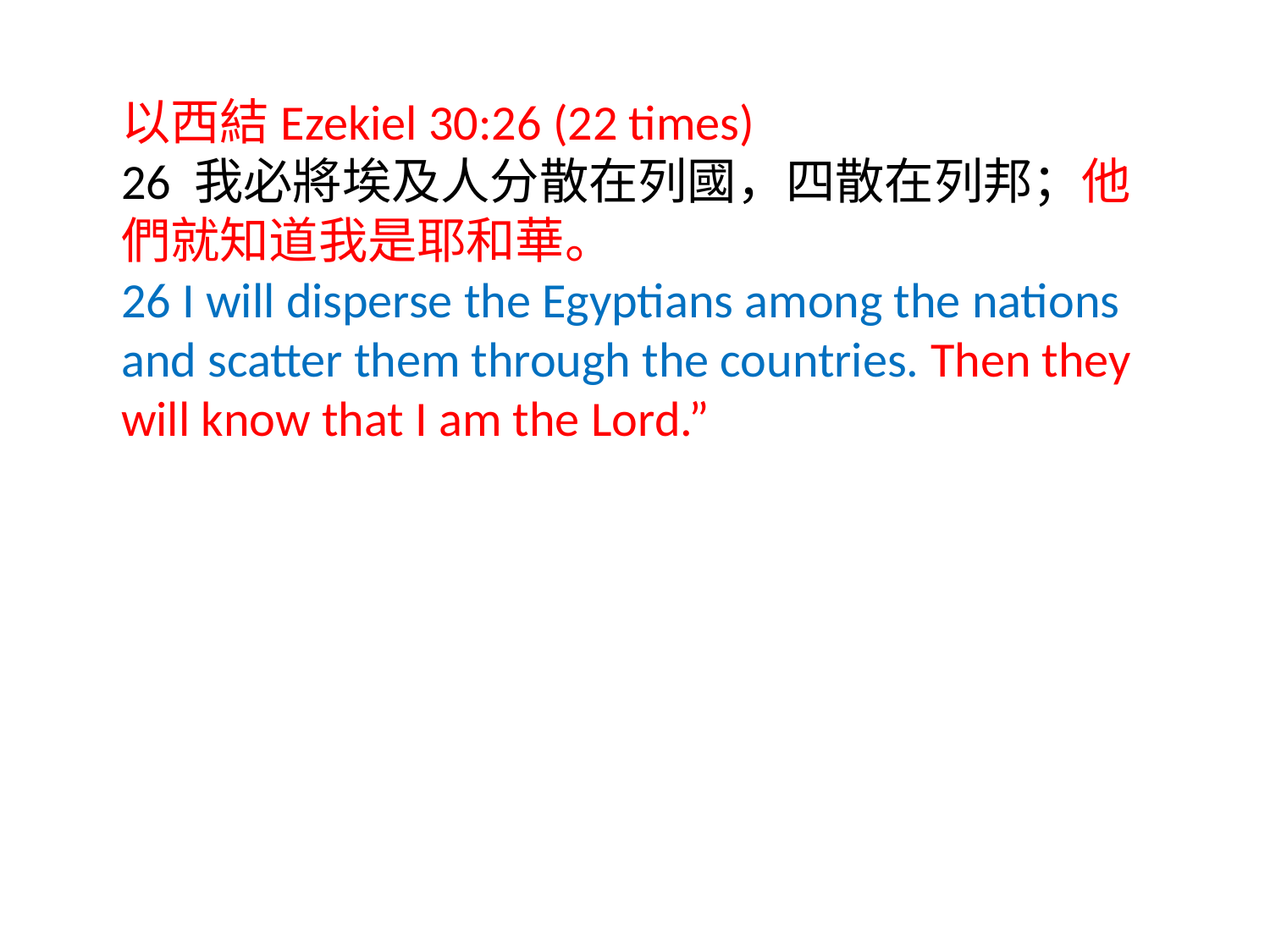

以西結Ezekiel 30:26 (22 times)
26 我必將埃及人分散在列國，四散在列邦；他們就知道我是耶和華。
26 I will disperse the Egyptians among the nations and scatter them through the countries. Then they will know that I am the Lord.”